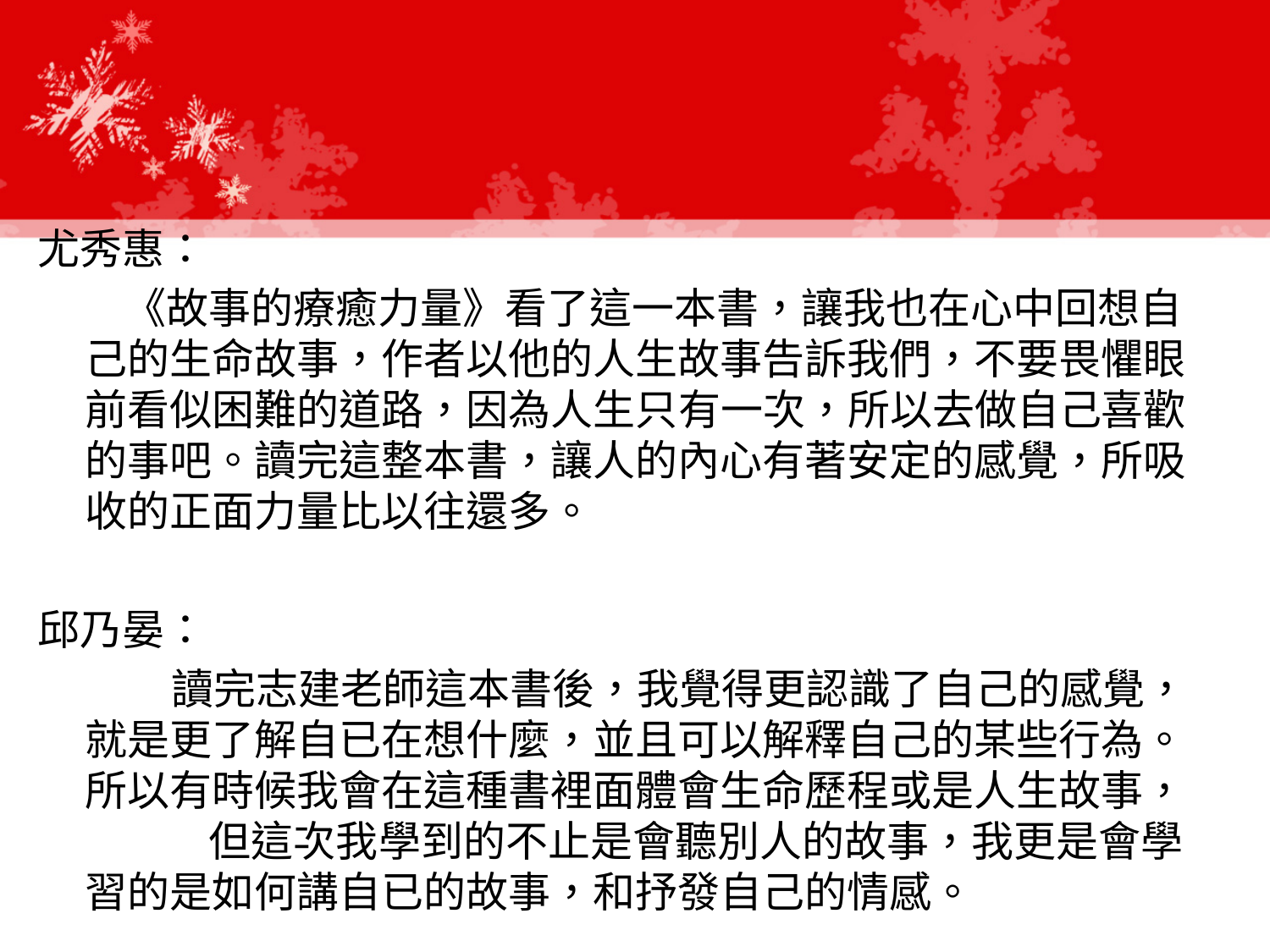

#
尤秀惠：
        《故事的療癒力量》看了這一本書，讓我也在心中回想自己的生命故事，作者以他的人生故事告訴我們，不要畏懼眼前看似困難的道路，因為人生只有一次，所以去做自己喜歡的事吧。讀完這整本書，讓人的內心有著安定的感覺，所吸收的正面力量比以往還多。

邱乃晏：
             讀完志建老師這本書後，我覺得更認識了自己的感覺，就是更了解自已在想什麼，並且可以解釋自己的某些行為。所以有時候我會在這種書裡面體會生命歷程或是人生故事，              但這次我學到的不止是會聽別人的故事，我更是會學習的是如何講自已的故事，和抒發自己的情感。